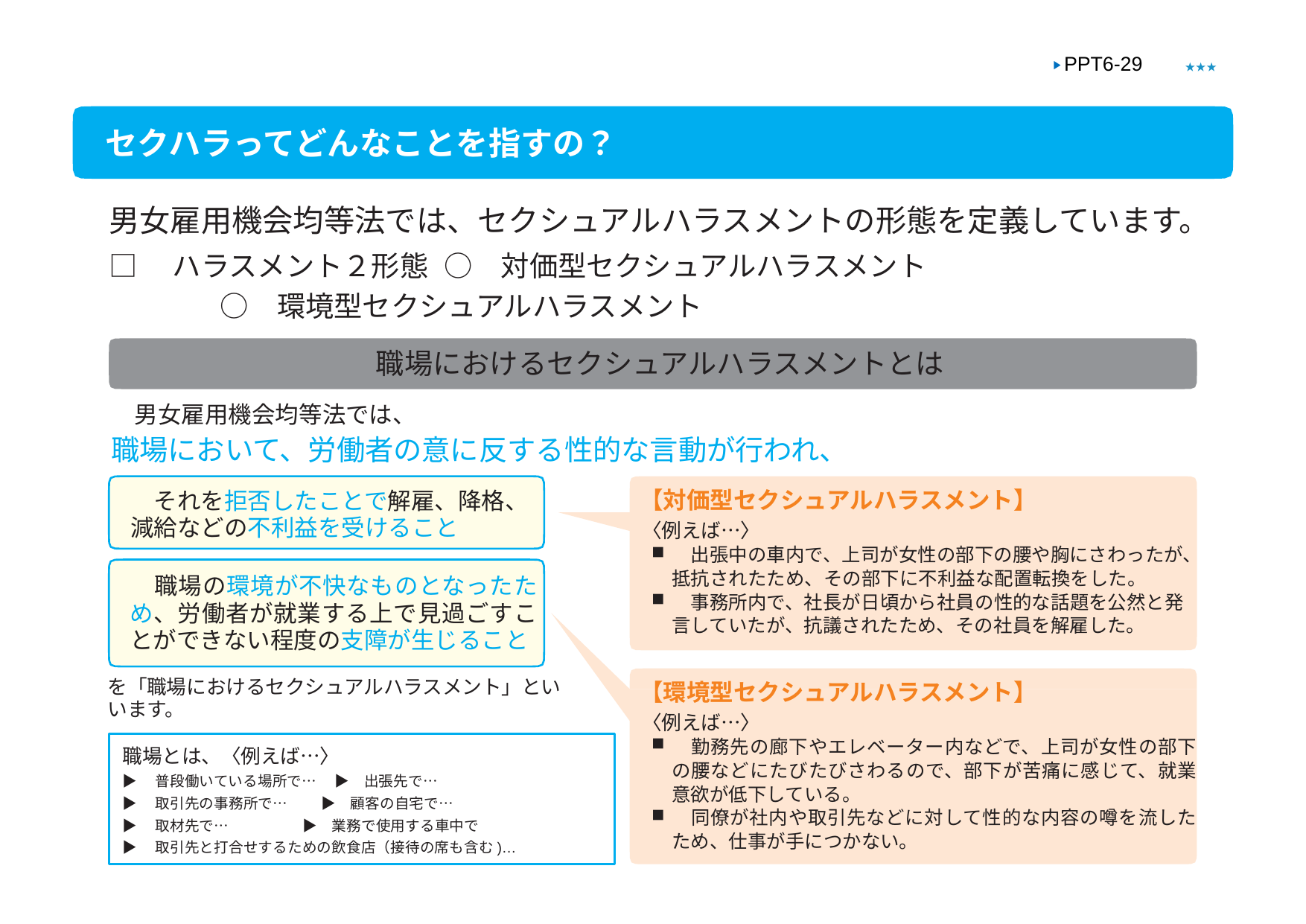

★★★
▶ PPT6-29

セクハラってどんなことを指すの？
男女雇用機会均等法では、セクシュアルハラスメントの形態を定義しています。
□　ハラスメント２形態	○　対価型セクシュアルハラスメント
　	○　環境型セクシュアルハラスメント
職場におけるセクシュアルハラスメントとは
　男女雇用機会均等法では、
職場において、労働者の意に反する性的な言動が行われ、

【対価型セクシュアルハラスメント】
〈例えば…〉
　出張中の車内で、上司が女性の部下の腰や胸にさわったが、抵抗されたため、その部下に不利益な配置転換をした。
　事務所内で、社長が日頃から社員の性的な話題を公然と発言していたが、抗議されたため、その社員を解雇した。
　それを拒否したことで解雇、降格、減給などの不利益を受けること

　職場の環境が不快なものとなったため、労働者が就業する上で見過ごすことができない程度の支障が生じること

【環境型セクシュアルハラスメント】
〈例えば…〉
　勤務先の廊下やエレベーター内などで、上司が女性の部下の腰などにたびたびさわるので、部下が苦痛に感じて、就業意欲が低下している。
　同僚が社内や取引先などに対して性的な内容の噂を流したため、仕事が手につかない。
を「職場におけるセクシュアルハラスメント」といいます。

職場とは、〈例えば…〉
▶　普段働いている場所で…　 ▶　出張先で…
▶　取引先の事務所で…          ▶　顧客の自宅で…
▶　取材先で…                      ▶　業務で使用する車中で
▶　取引先と打合せするための飲食店（接待の席も含む)…